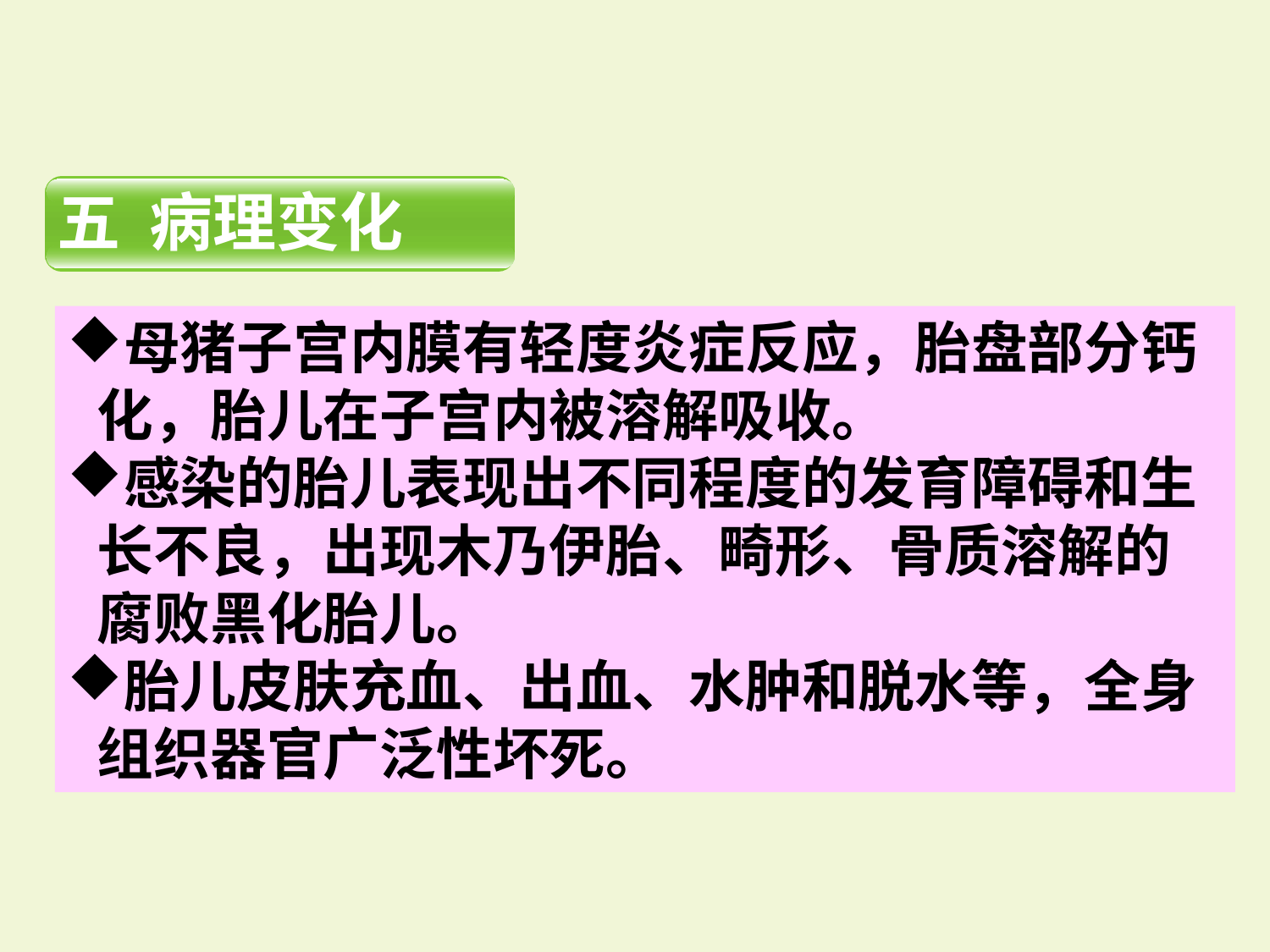

五  病理变化
母猪子宫内膜有轻度炎症反应，胎盘部分钙化，胎儿在子宫内被溶解吸收。
感染的胎儿表现出不同程度的发育障碍和生长不良，出现木乃伊胎、畸形、骨质溶解的腐败黑化胎儿。
胎儿皮肤充血、出血、水肿和脱水等，全身组织器官广泛性坏死。